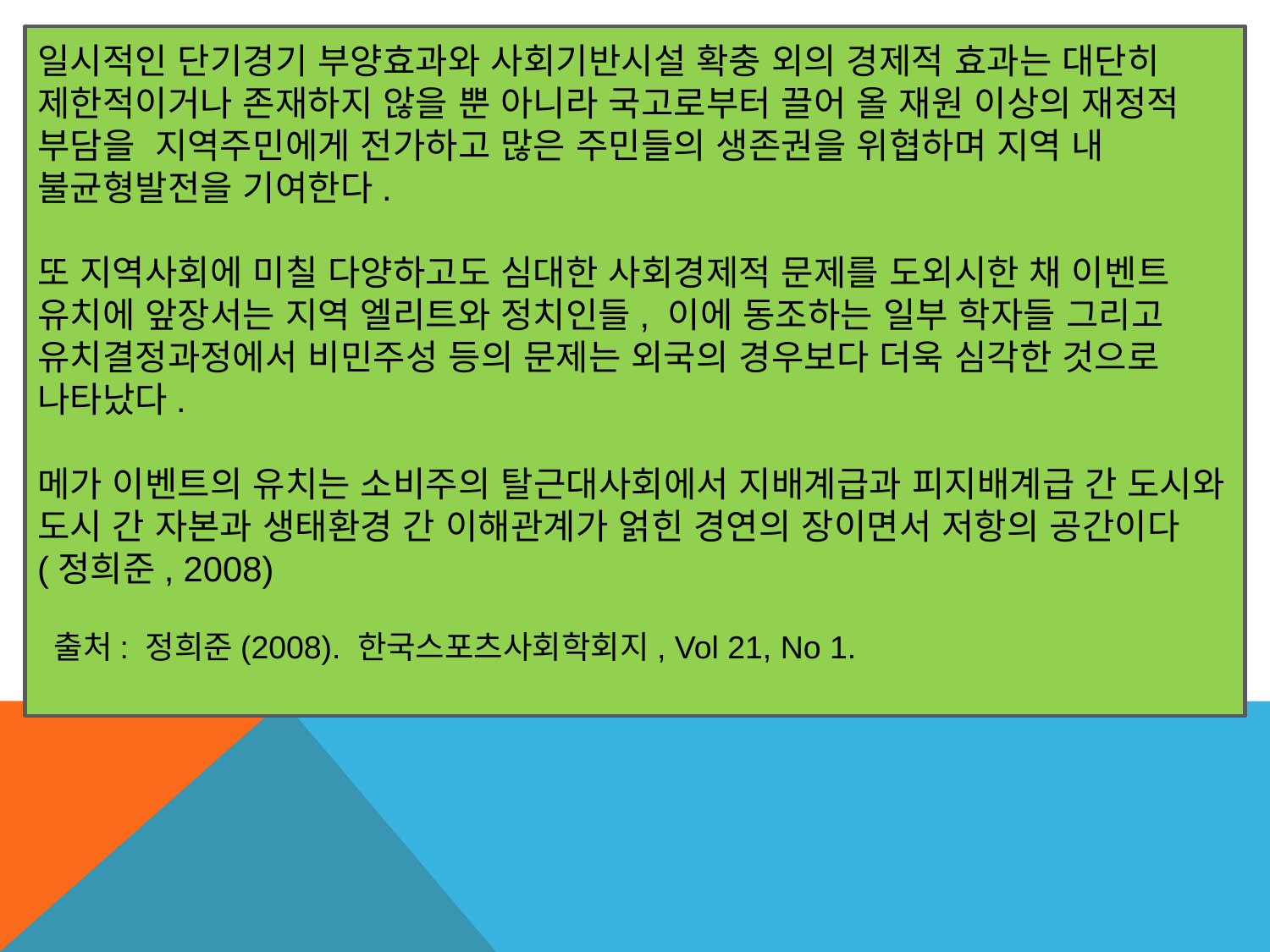

일시적인 단기경기 부양효과와 사회기반시설 확충 외의 경제적 효과는 대단히 제한적이거나 존재하지 않을 뿐 아니라 국고로부터 끌어 올 재원 이상의 재정적 부담을  지역주민에게 전가하고 많은 주민들의 생존권을 위협하며 지역 내 불균형발전을 기여한다.

또 지역사회에 미칠 다양하고도 심대한 사회경제적 문제를 도외시한 채 이벤트 유치에 앞장서는 지역 엘리트와 정치인들, 이에 동조하는 일부 학자들 그리고 유치결정과정에서 비민주성 등의 문제는 외국의 경우보다 더욱 심각한 것으로 나타났다.

메가 이벤트의 유치는 소비주의 탈근대사회에서 지배계급과 피지배계급 간 도시와 도시 간 자본과 생태환경 간 이해관계가 얽힌 경연의 장이면서 저항의 공간이다(정희준, 2008)

 출처: 정희준(2008). 한국스포츠사회학회지, Vol 21, No 1.